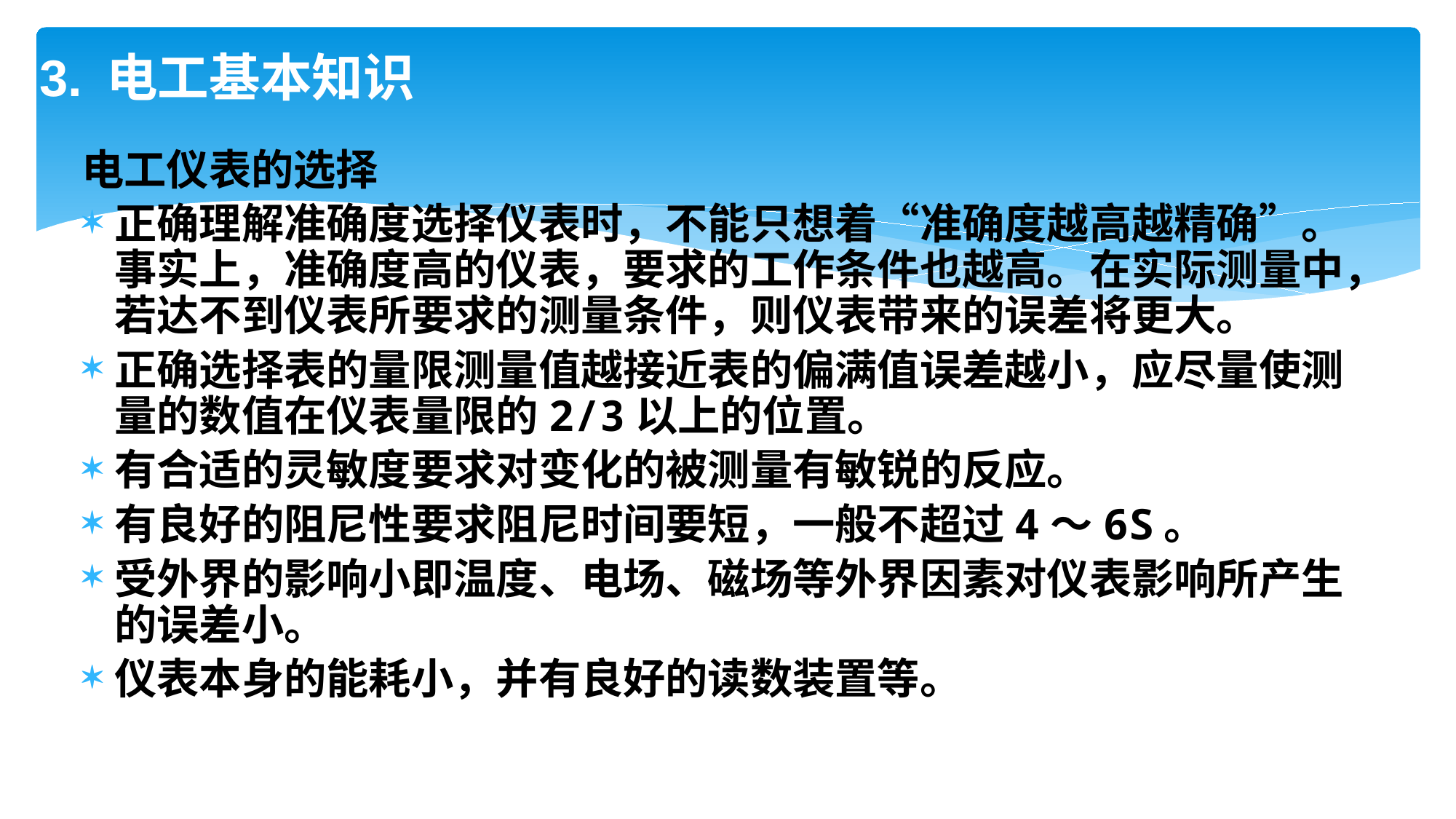

# 3. 电工基本知识
电工仪表的选择
正确理解准确度选择仪表时，不能只想着“准确度越高越精确”。事实上，准确度高的仪表，要求的工作条件也越高。在实际测量中，若达不到仪表所要求的测量条件，则仪表带来的误差将更大。
正确选择表的量限测量值越接近表的偏满值误差越小，应尽量使测量的数值在仪表量限的2/3以上的位置。
有合适的灵敏度要求对变化的被测量有敏锐的反应。
有良好的阻尼性要求阻尼时间要短，一般不超过4～6S。
受外界的影响小即温度、电场、磁场等外界因素对仪表影响所产生的误差小。
仪表本身的能耗小，并有良好的读数装置等。